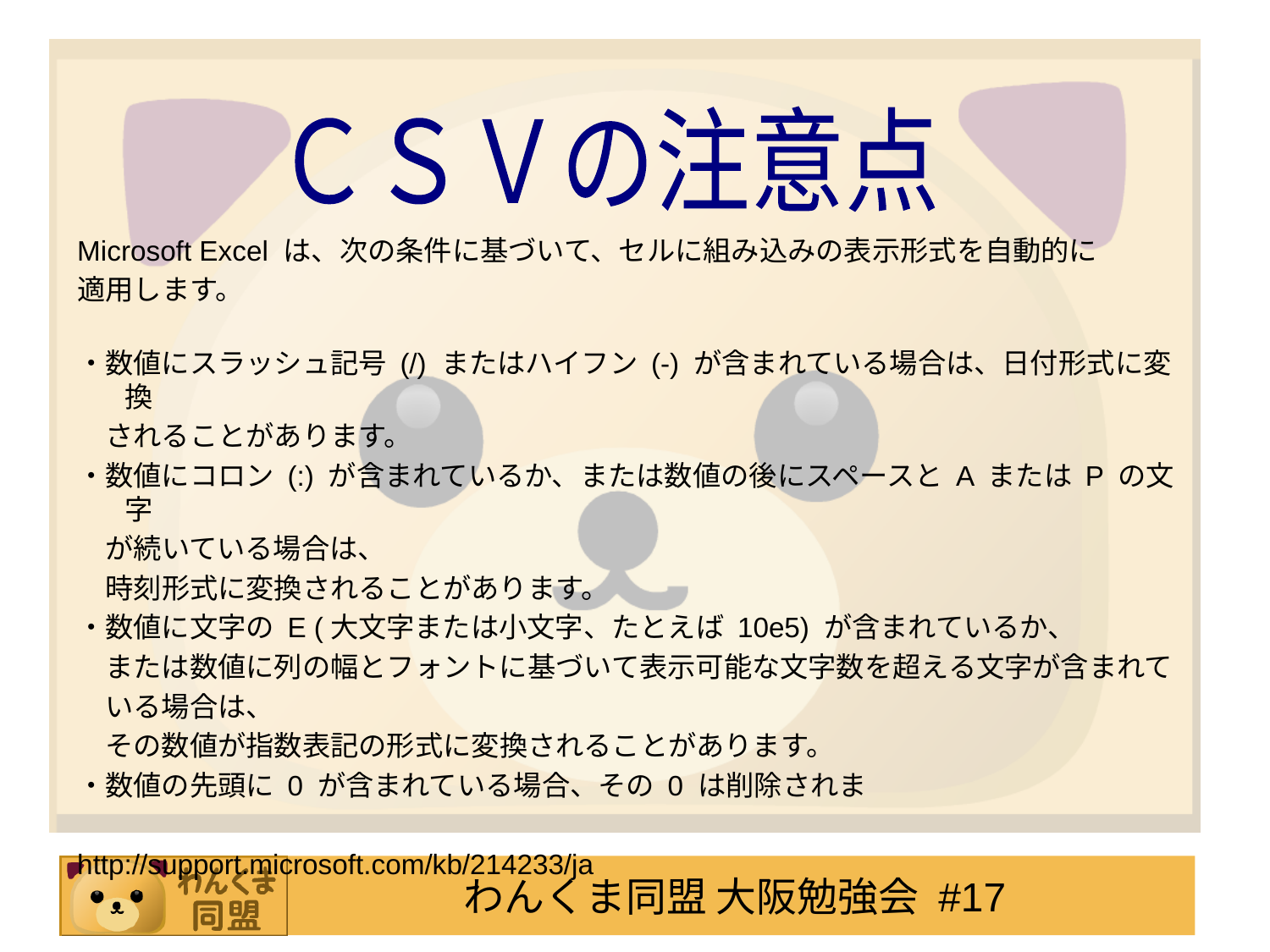

ＣＳＶの注意点
Microsoft Excel は、次の条件に基づいて、セルに組み込みの表示形式を自動的に
適用します。
・数値にスラッシュ記号 (/) またはハイフン (-) が含まれている場合は、日付形式に変換
　されることがあります。
・数値にコロン (:) が含まれているか、または数値の後にスペースと A または P の文字
　が続いている場合は、
　時刻形式に変換されることがあります。
・数値に文字の E (大文字または小文字、たとえば 10e5) が含まれているか、
　または数値に列の幅とフォントに基づいて表示可能な文字数を超える文字が含まれて
　いる場合は、
　その数値が指数表記の形式に変換されることがあります。
・数値の先頭に 0 が含まれている場合、その 0 は削除されま

http://support.microsoft.com/kb/214233/ja